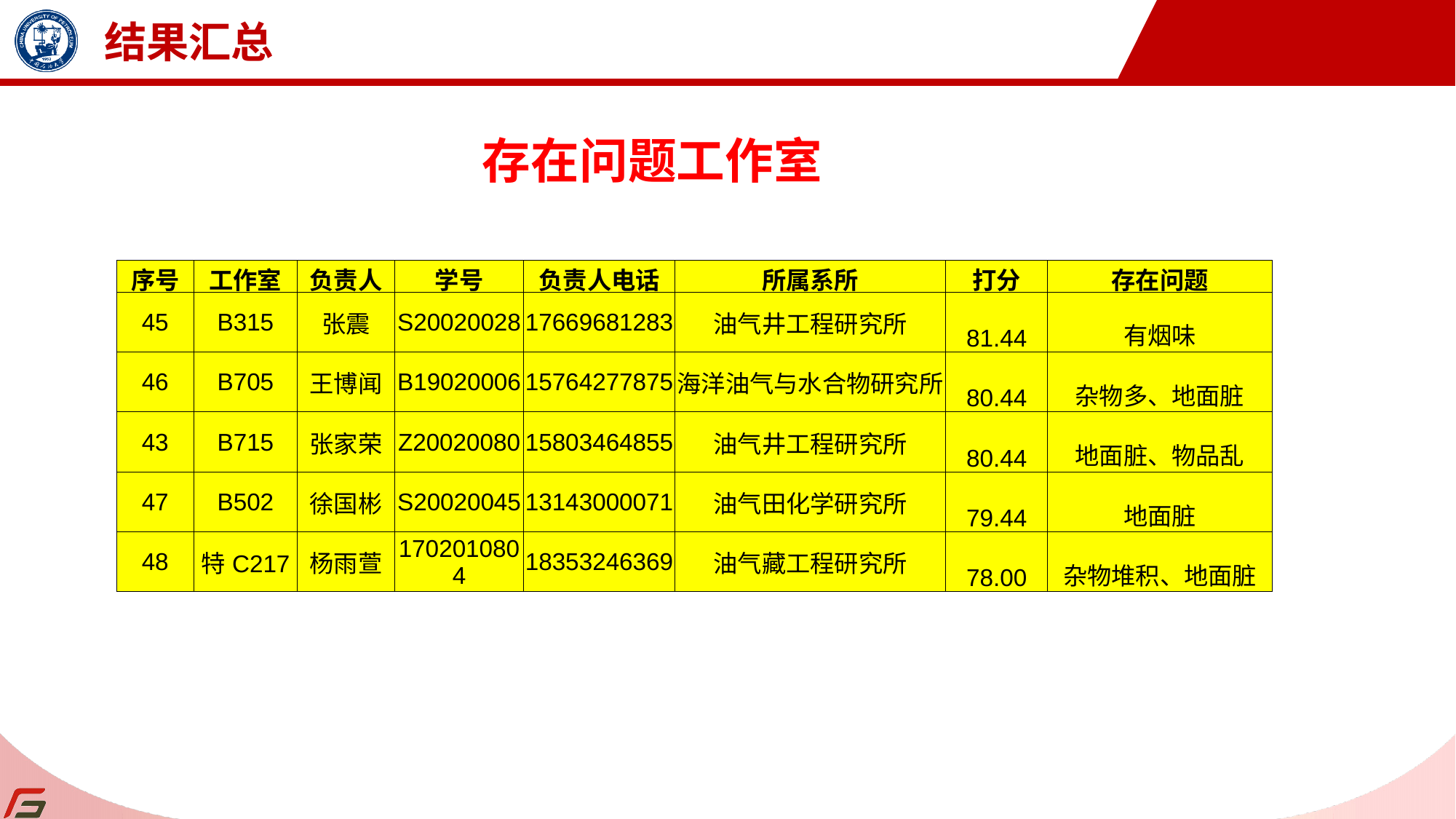

结果汇总
存在问题工作室
| 序号 | 工作室 | 负责人 | 学号 | 负责人电话 | 所属系所 | 打分 | 存在问题 |
| --- | --- | --- | --- | --- | --- | --- | --- |
| 45 | B315 | 张震 | S20020028 | 17669681283 | 油气井工程研究所 | 81.44 | 有烟味 |
| 46 | B705 | 王博闻 | B19020006 | 15764277875 | 海洋油气与水合物研究所 | 80.44 | 杂物多、地面脏 |
| 43 | B715 | 张家荣 | Z20020080 | 15803464855 | 油气井工程研究所 | 80.44 | 地面脏、物品乱 |
| 47 | B502 | 徐国彬 | S20020045 | 13143000071 | 油气田化学研究所 | 79.44 | 地面脏 |
| 48 | 特C217 | 杨雨萱 | 1702010804 | 18353246369 | 油气藏工程研究所 | 78.00 | 杂物堆积、地面脏 |